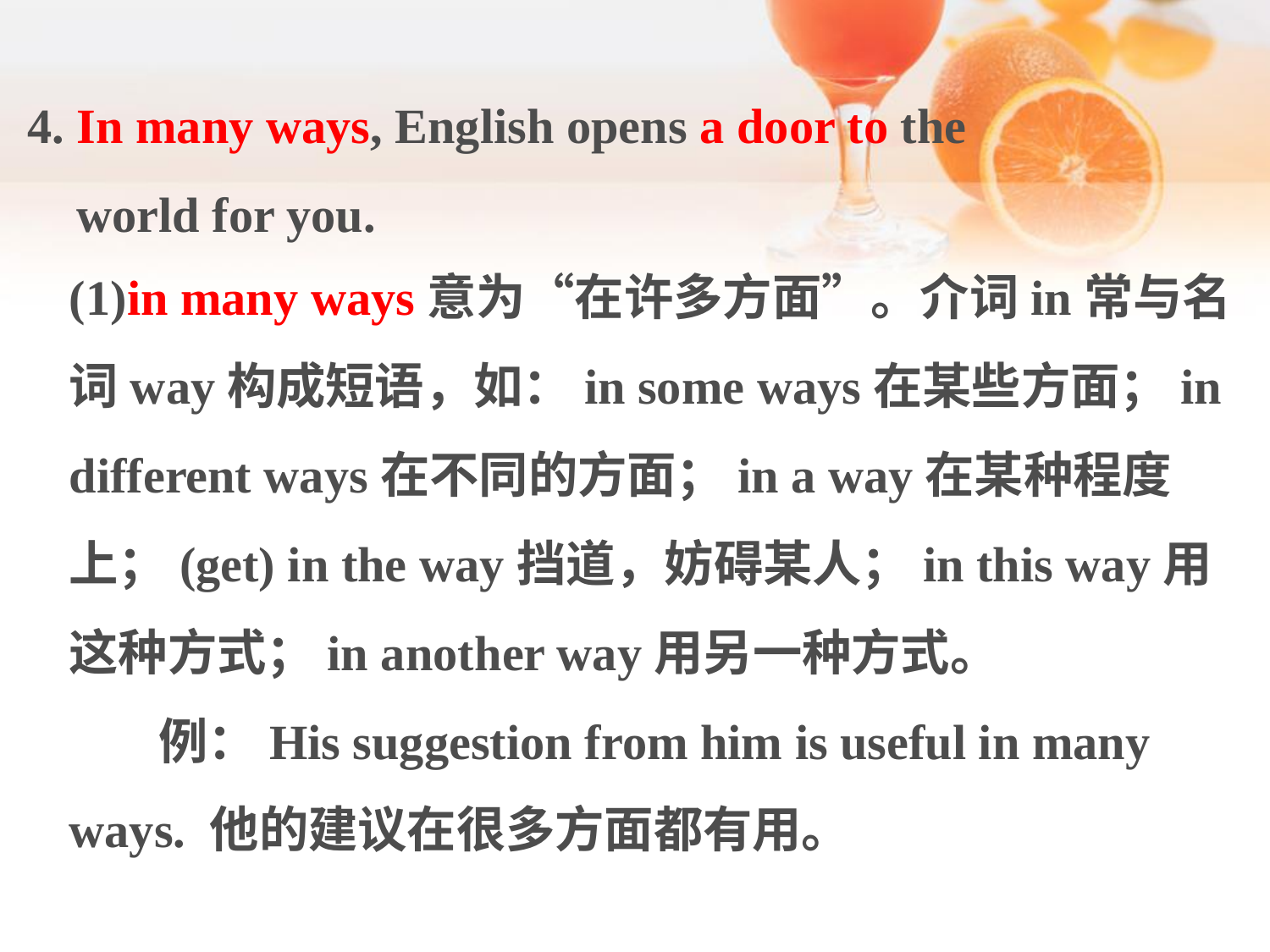

4. In many ways, English opens a door to the
    world for you.
(1)in many ways意为“在许多方面”。介词in常与名词way构成短语，如：in some ways在某些方面；in different ways在不同的方面；in a way在某种程度上；(get) in the way挡道，妨碍某人；in this way用这种方式；in another way用另一种方式。                              例：His suggestion from him is useful in many ways. 他的建议在很多方面都有用。